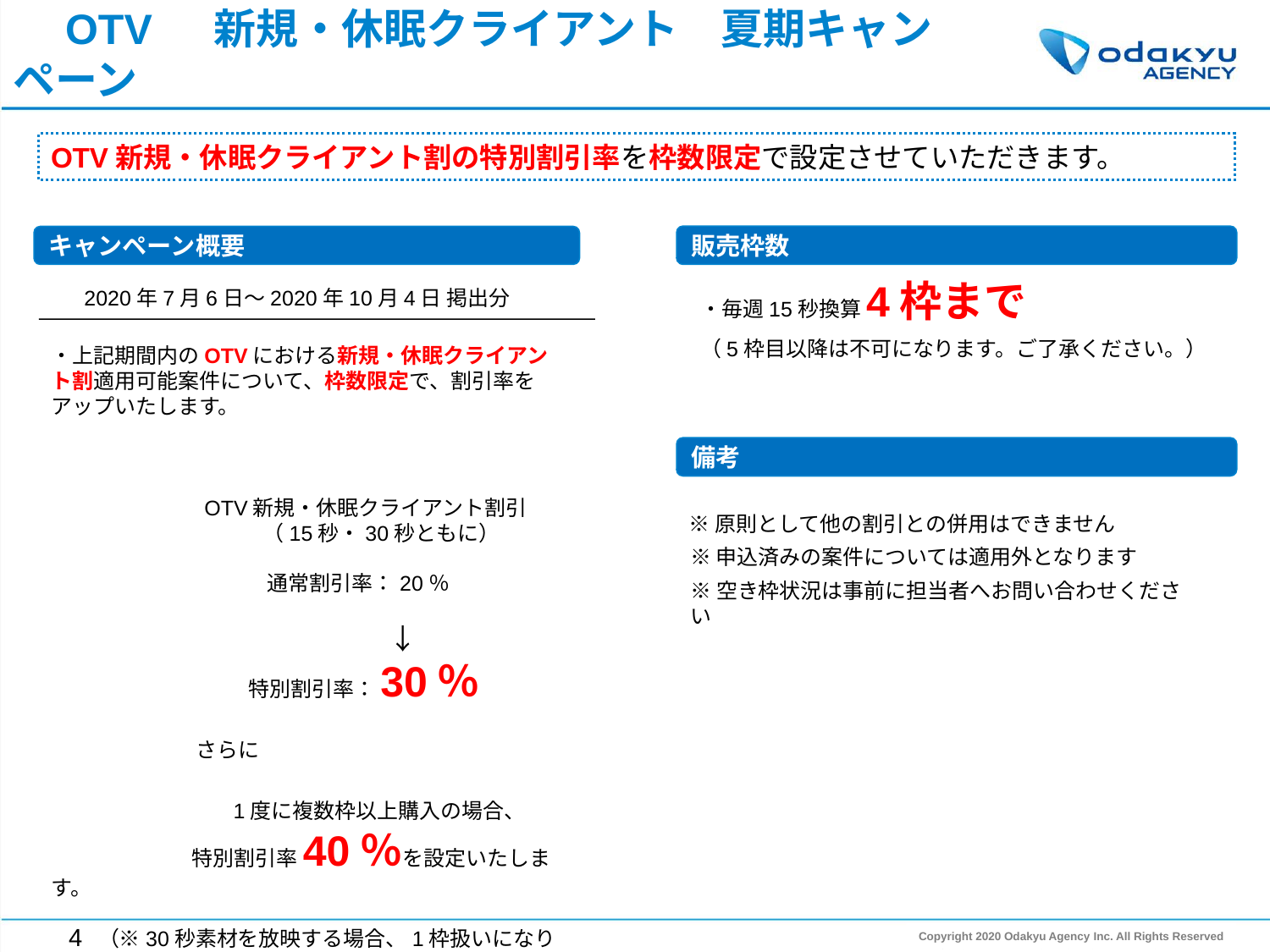

# OTV　 新規・休眠クライアント　夏期キャンペーン
OTV新規・休眠クライアント割の特別割引率を枠数限定で設定させていただきます。
販売枠数
・毎週15秒換算4枠まで
（5枠目以降は不可になります。ご了承ください。）
キャンペーン概要
2020年7月6日～2020年10月4日 掲出分

・上記期間内のOTVにおける新規・休眠クライアント割適用可能案件について、枠数限定で、割引率をアップいたします。

　　　　　　　OTV新規・休眠クライアント割引
　　　　　　　　　　（15秒・30秒ともに）

　　　　　　　　　　 通常割引率：20％

　　　　　　　　　　　　↓
　　　　　　　特別割引率：30％

                              さらに

　　　　 　　1度に複数枠以上購入の場合、
　　　　　特別割引率40％を設定いたします。

　　 （※30秒素材を放映する場合、1枠扱いになります。）

備考
※原則として他の割引との併用はできません
※申込済みの案件については適用外となります
※空き枠状況は事前に担当者へお問い合わせください
4